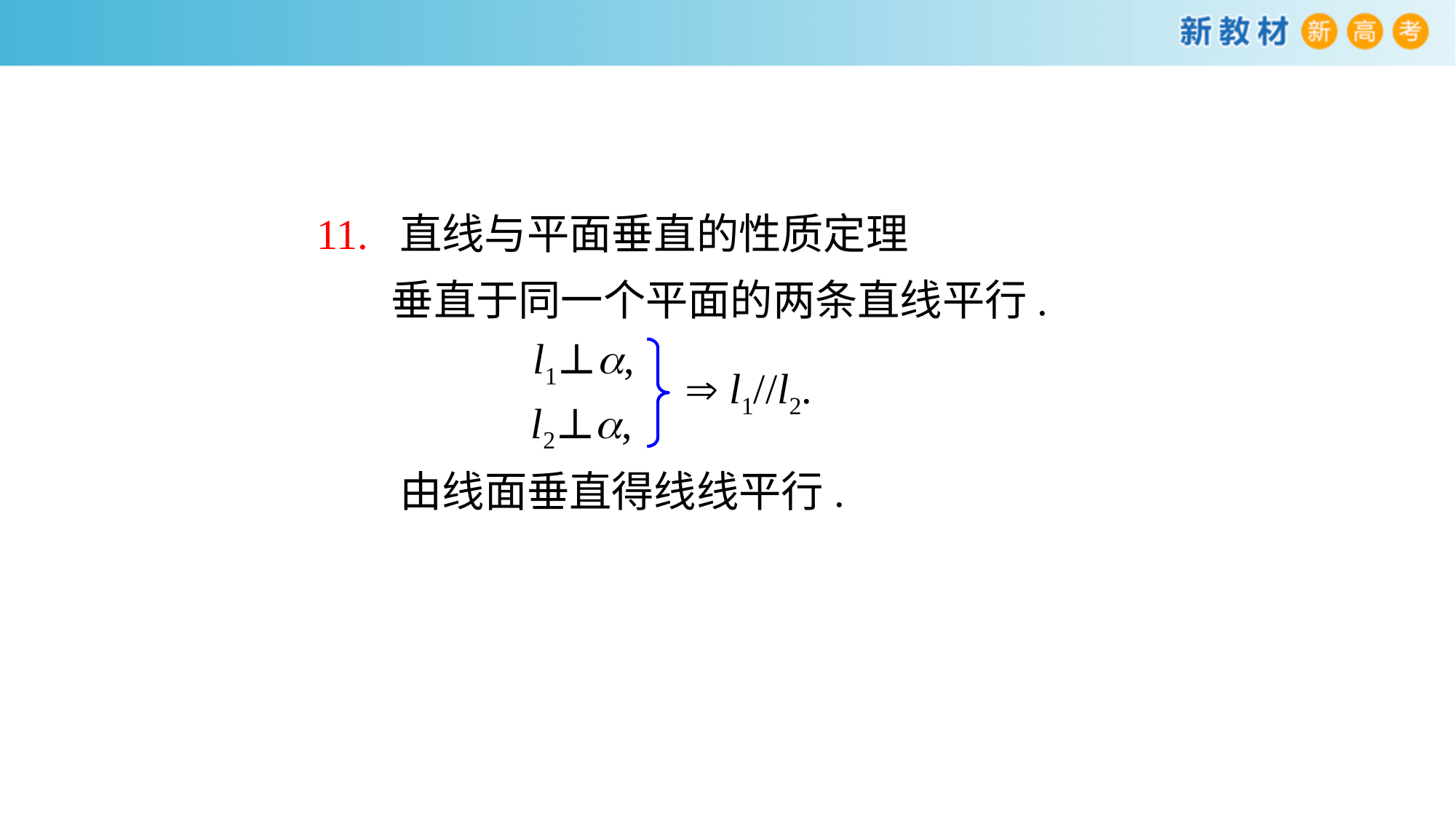

11.  直线与平面垂直的性质定理
垂直于同一个平面的两条直线平行.
l1⊥α,

⇒ l1//l2.
l2⊥α,
由线面垂直得线线平行.